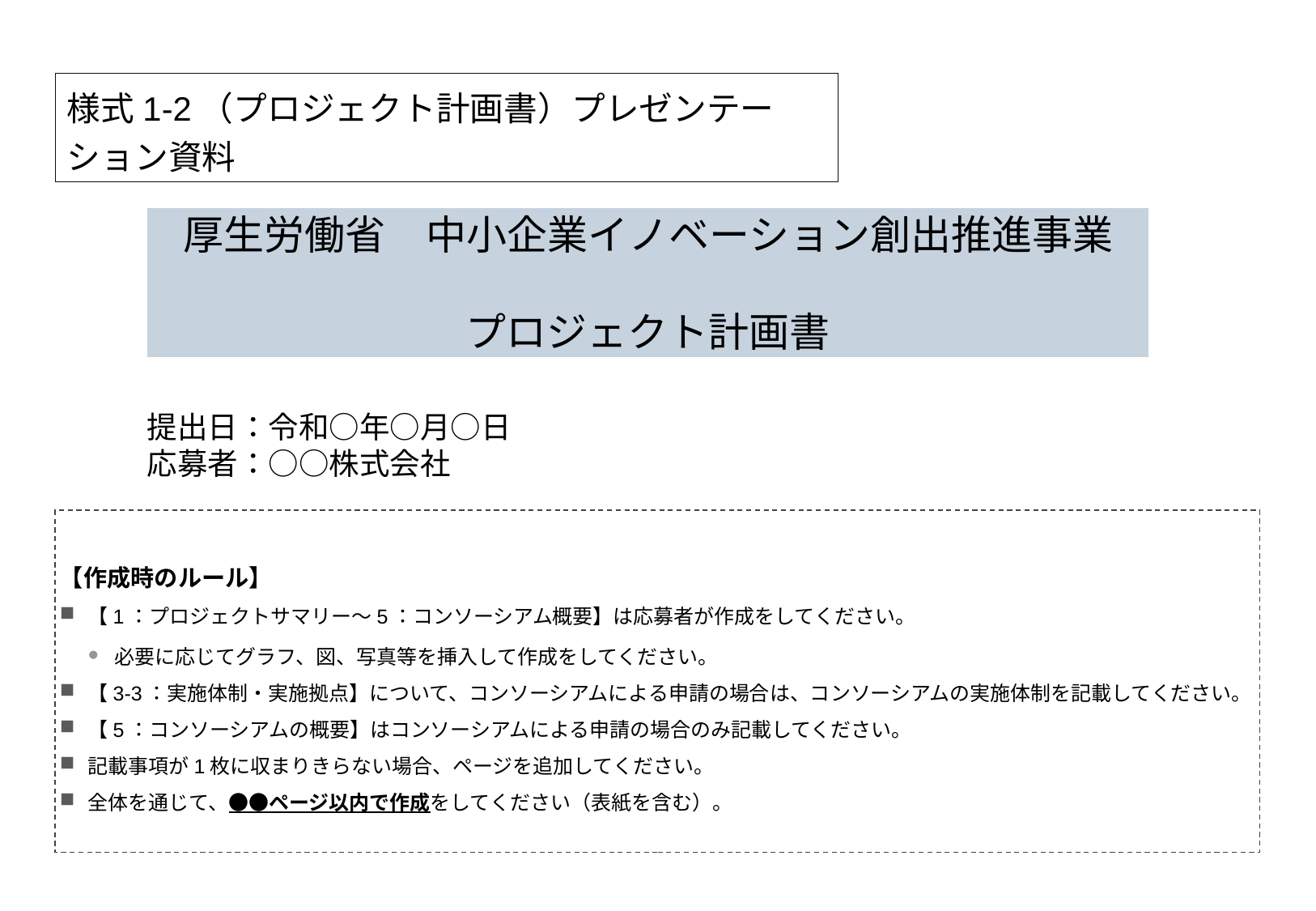

様式1-2（プロジェクト計画書）プレゼンテーション資料
# 厚生労働省　中小企業イノベーション創出推進事業 プロジェクト計画書
提出日：令和○年○月○日
応募者：○○株式会社
【作成時のルール】
【1：プロジェクトサマリー～5：コンソーシアム概要】は応募者が作成をしてください。
必要に応じてグラフ、図、写真等を挿入して作成をしてください。
【3-3：実施体制・実施拠点】について、コンソーシアムによる申請の場合は、コンソーシアムの実施体制を記載してください。
【5：コンソーシアムの概要】はコンソーシアムによる申請の場合のみ記載してください。
記載事項が1枚に収まりきらない場合、ページを追加してください。
全体を通じて、●●ページ以内で作成をしてください（表紙を含む）。